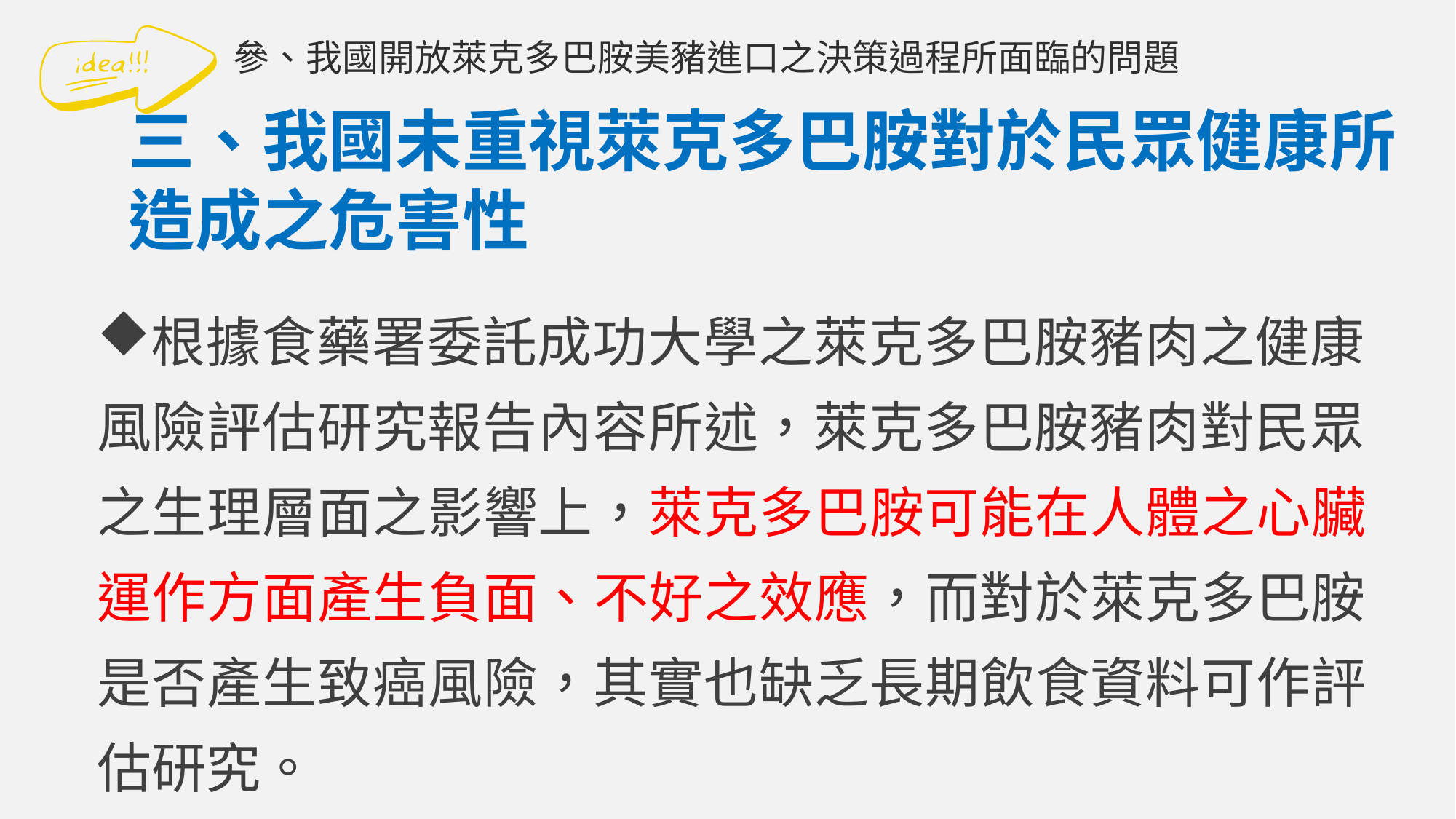

參、我國開放萊克多巴胺美豬進口之決策過程所面臨的問題
三、我國未重視萊克多巴胺對於民眾健康所造成之危害性
根據食藥署委託成功大學之萊克多巴胺豬肉之健康風險評估研究報告內容所述，萊克多巴胺豬肉對民眾之生理層面之影響上，萊克多巴胺可能在人體之心臟運作方面產生負面、不好之效應，而對於萊克多巴胺是否產生致癌風險，其實也缺乏長期飲食資料可作評估研究。